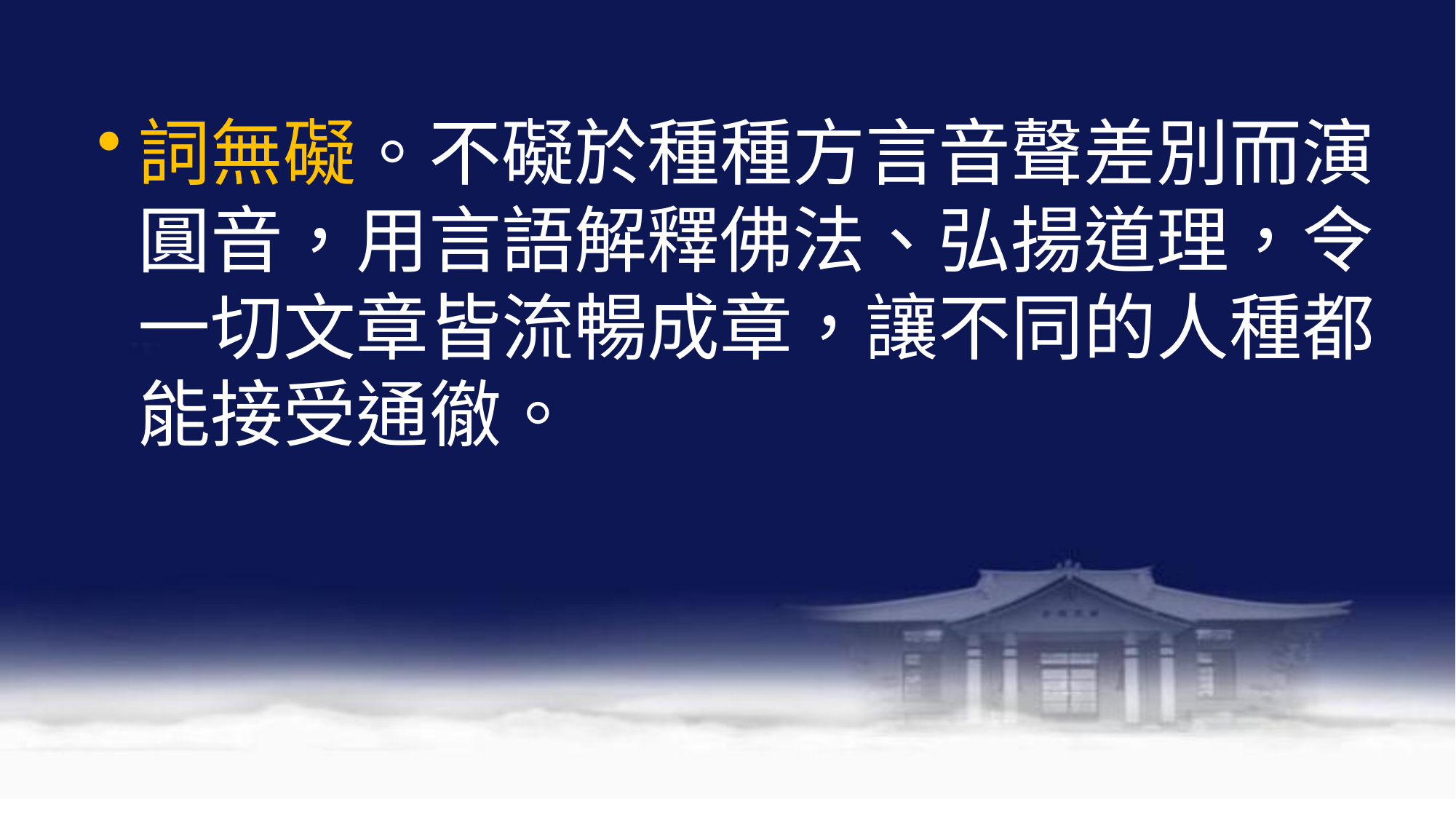

詞無礙。不礙於種種方言音聲差別而演圓音，用言語解釋佛法、弘揚道理，令一切文章皆流暢成章，讓不同的人種都能接受通徹。